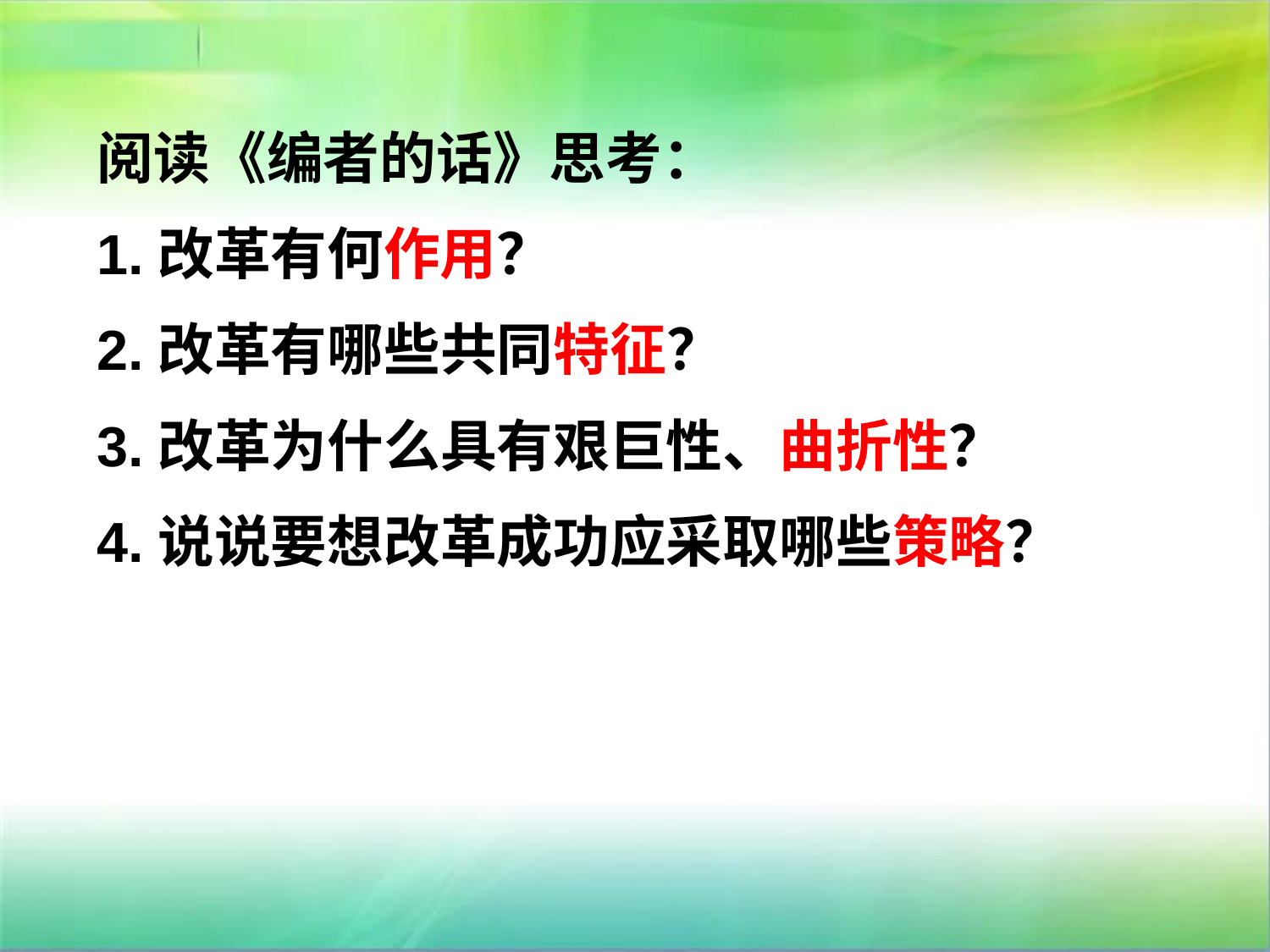

阅读《编者的话》思考：
1.改革有何作用？
2.改革有哪些共同特征？
3.改革为什么具有艰巨性、曲折性？
4.说说要想改革成功应采取哪些策略？